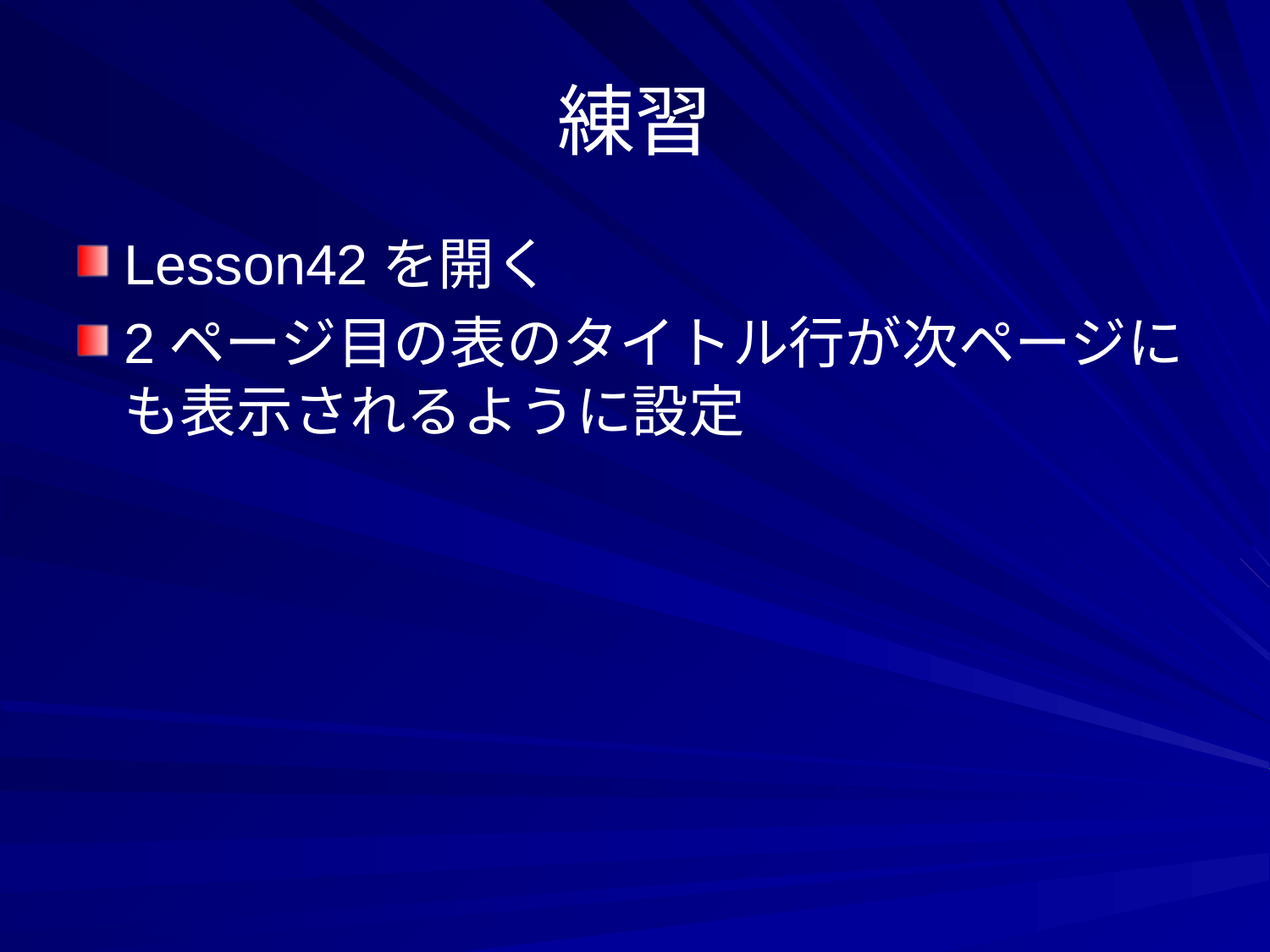

# 練習
Lesson42を開く
2ページ目の表のタイトル行が次ページにも表示されるように設定